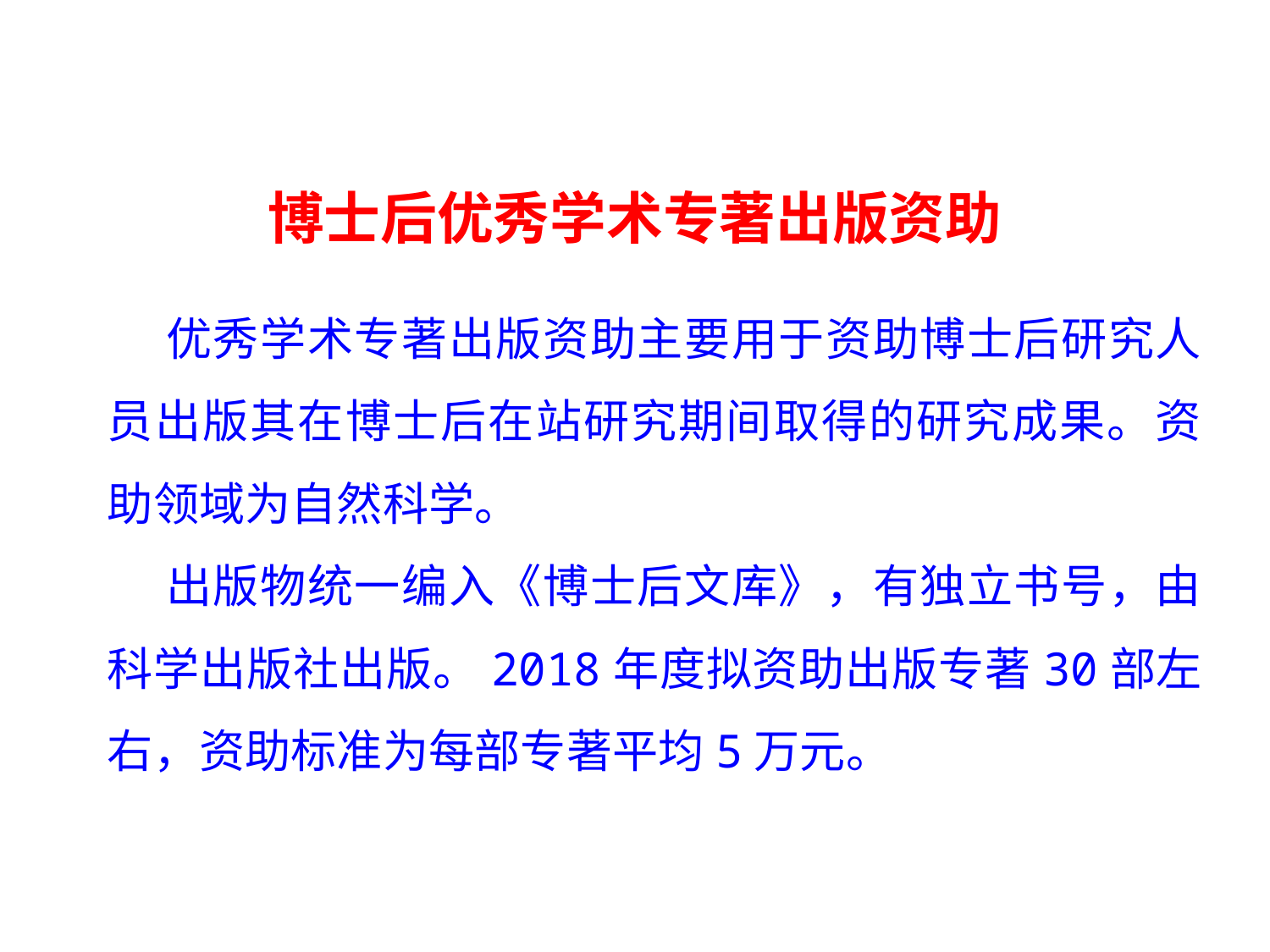

博士后优秀学术专著出版资助
    优秀学术专著出版资助主要用于资助博士后研究人员出版其在博士后在站研究期间取得的研究成果。资助领域为自然科学。
    出版物统一编入《博士后文库》，有独立书号，由科学出版社出版。2018年度拟资助出版专著30部左右，资助标准为每部专著平均5万元。